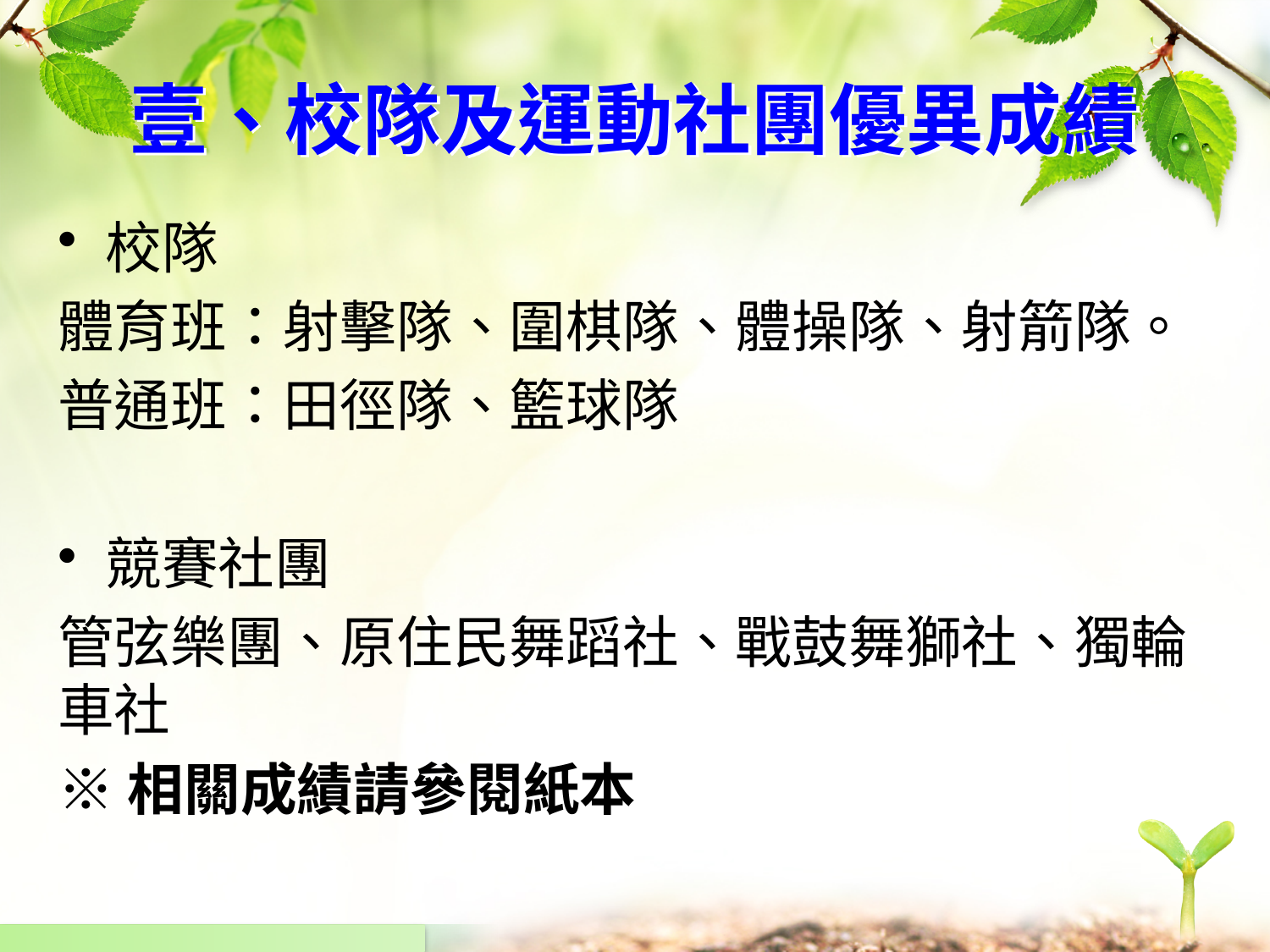

# 壹、校隊及運動社團優異成績
校隊
體育班：射擊隊、圍棋隊、體操隊、射箭隊。
普通班：田徑隊、籃球隊

競賽社團
管弦樂團、原住民舞蹈社、戰鼓舞獅社、獨輪車社
※相關成績請參閱紙本